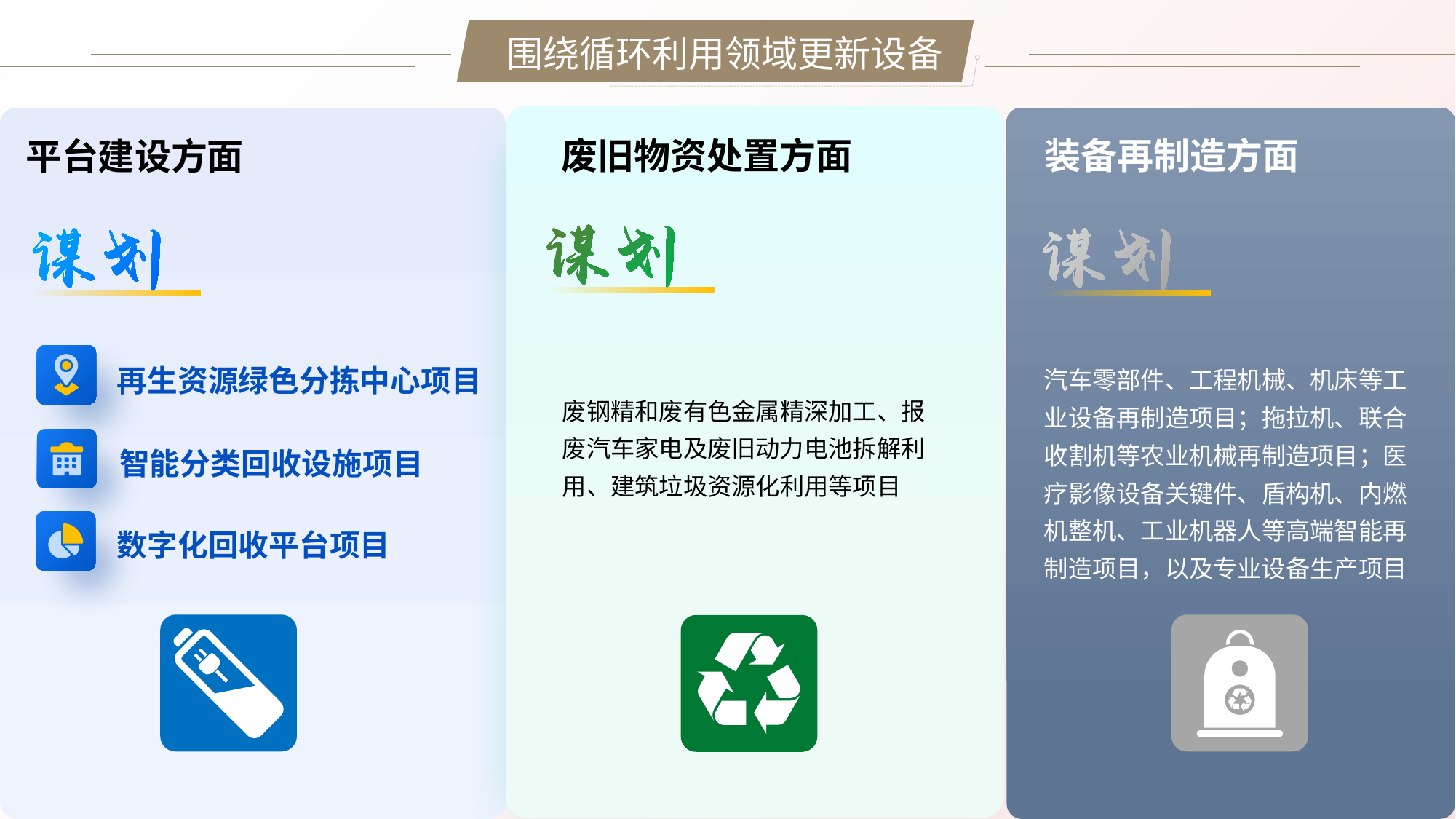

围绕循环利用领域更新设备

装备再制造方面
废旧物资处置方面
平台建设方面

汽车零部件、工程机械、机床等工业设备再制造项目；拖拉机、联合收割机等农业机械再制造项目；医疗影像设备关键件、盾构机、内燃机整机、工业机器人等高端智能再制造项目，以及专业设备生产项目
再生资源绿色分拣中心项目
废钢精和废有色金属精深加工、报废汽车家电及废旧动力电池拆解利用、建筑垃圾资源化利用等项目

智能分类回收设施项目

数字化回收平台项目